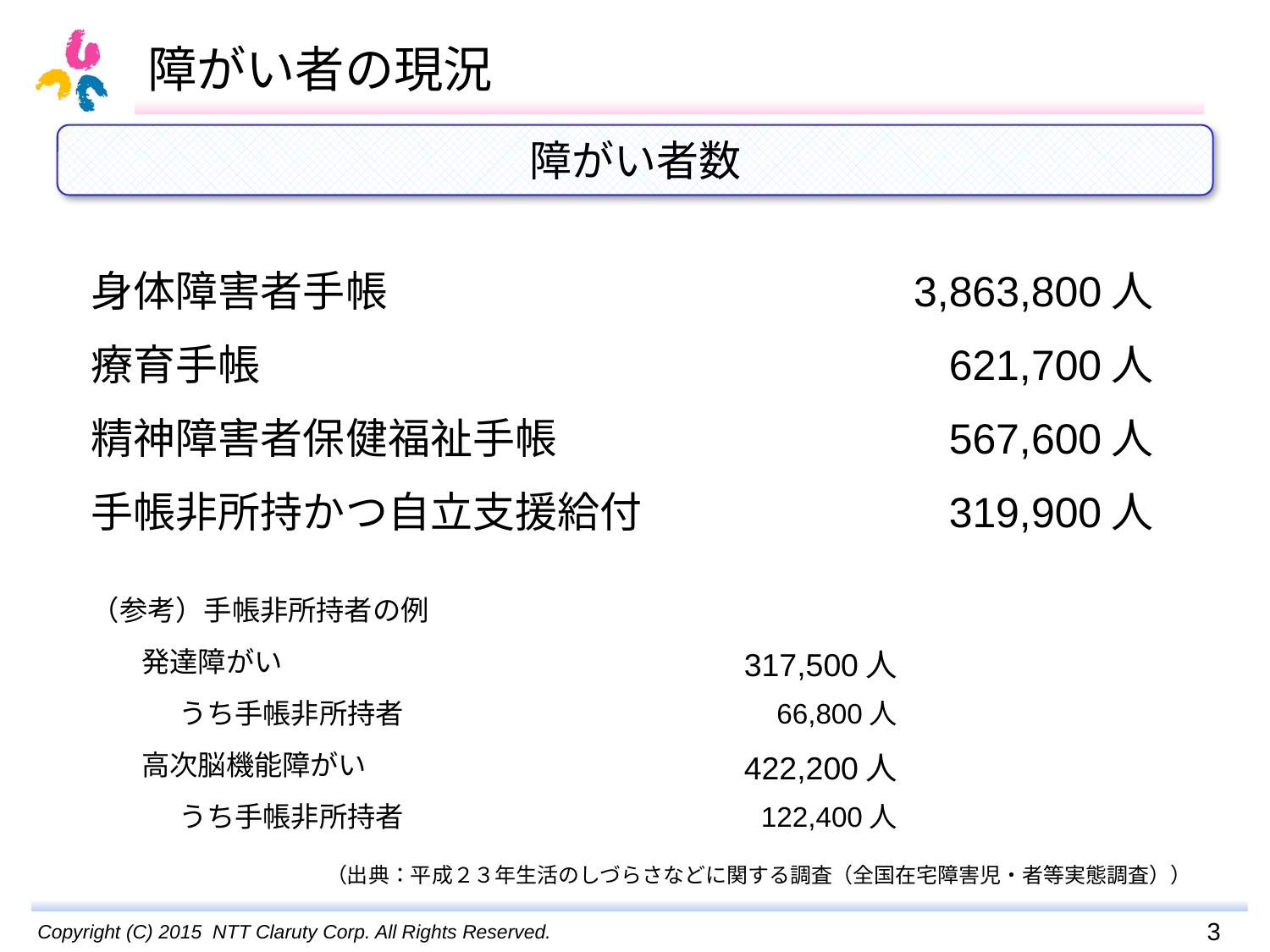

# 障がい者の現況
障がい者数
| 身体障害者手帳 | 3,863,800人 |
| --- | --- |
| 療育手帳 | 621,700人 |
| 精神障害者保健福祉手帳 | 567,600人 |
| 手帳非所持かつ自立支援給付 | 319,900人 |
| （参考）手帳非所持者の例 |  |
| --- | --- |
| 発達障がい | 317,500人 |
| うち手帳非所持者 | 66,800人 |
| 高次脳機能障がい | 422,200人 |
| うち手帳非所持者 | 122,400人 |
（出典：平成２３年生活のしづらさなどに関する調査（全国在宅障害児・者等実態調査））